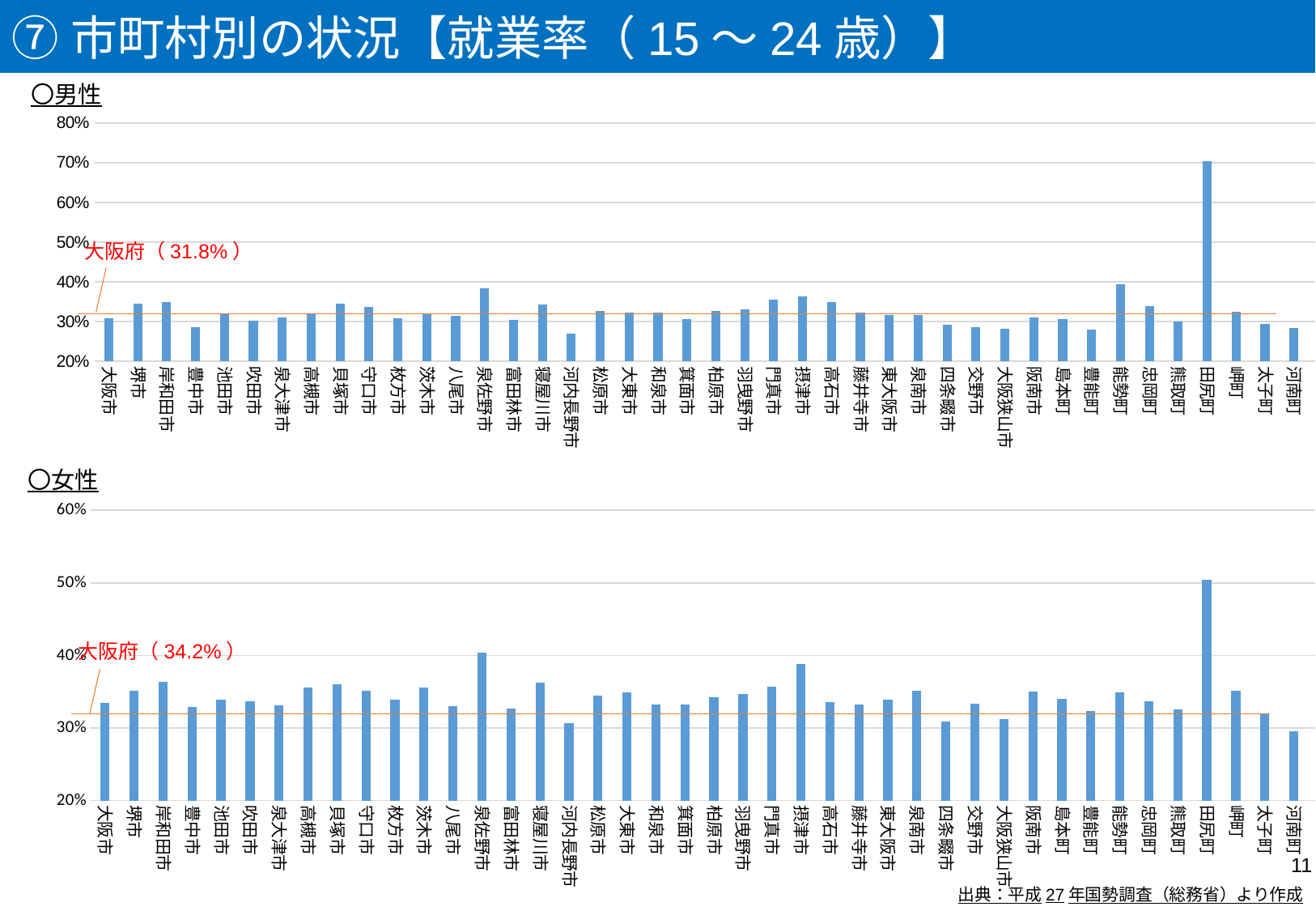

⑦市町村別の状況【就業率（15～24歳）】
〇男性

### Chart

| Category | 大阪市 |
|---|---|
| 大阪市 | 0.3078726188278171 |
| 堺市 | 0.34487970465075946 |
| 岸和田市 | 0.3501758282435684 |
| 豊中市 | 0.28663647248685514 |
| 池田市 | 0.3211519029976423 |
| 吹田市 | 0.3018186998432974 |
| 泉大津市 | 0.30980205103744335 |
| 高槻市 | 0.3216520650813517 |
| 貝塚市 | 0.34425176621708414 |
| 守口市 | 0.33657498860355567 |
| 枚方市 | 0.30881765528260435 |
| 茨木市 | 0.3200193490429134 |
| 八尾市 | 0.3135189727312076 |
| 泉佐野市 | 0.3840956340956341 |
| 富田林市 | 0.30524260177257023 |
| 寝屋川市 | 0.34367094537618287 |
| 河内長野市 | 0.2704341024638248 |
| 松原市 | 0.3269288501951366 |
| 大東市 | 0.32358995471387403 |
| 和泉市 | 0.32184655396618983 |
| 箕面市 | 0.3064280980781975 |
| 柏原市 | 0.32730825598436736 |
| 羽曳野市 | 0.3307165525304827 |
| 門真市 | 0.3544619218190313 |
| 摂津市 | 0.3635341726618705 |
| 高石市 | 0.34929866575436197 |
| 藤井寺市 | 0.322954822954823 |
| 東大阪市 | 0.31575809516712 |
| 泉南市 | 0.3160515524311658 |
| 四条畷市 | 0.2918814432989691 |
| 交野市 | 0.28523570232112944 |
| 大阪狭山市 | 0.282435129740519 |
| 阪南市 | 0.31127712557808607 |
| 島本町 | 0.3068362480127186 |
| 豊能町 | 0.2801461632155907 |
| 能勢町 | 0.3930885529157667 |
| 忠岡町 | 0.3384615384615385 |
| 熊取町 | 0.3005819924683328 |
| 田尻町 | 0.7041884816753927 |
| 岬町 | 0.3243647234678625 |
| 太子町 | 0.294250281848929 |
| 河南町 | 0.284377923292797 |
| 千早赤阪村 | 0.3177083333333333 |
大阪府（31.8%）
〇女性

### Chart

| Category | 大阪市 |
|---|---|
| 大阪市 | 0.3350644894649012 |
| 堺市 | 0.3516249334043687 |
| 岸和田市 | 0.3632827693504473 |
| 豊中市 | 0.32868450810403316 |
| 池田市 | 0.33861423935865625 |
| 吹田市 | 0.336605462590916 |
| 泉大津市 | 0.33158396946564883 |
| 高槻市 | 0.3556280587275693 |
| 貝塚市 | 0.3600867678958785 |
| 守口市 | 0.3516009852216749 |
| 枚方市 | 0.3387900703674746 |
| 茨木市 | 0.355961580125659 |
| 八尾市 | 0.3305277525022748 |
| 泉佐野市 | 0.4043112513144059 |
| 富田林市 | 0.32714450201496836 |
| 寝屋川市 | 0.3628938156359393 |
| 河内長野市 | 0.3070594987564569 |
| 松原市 | 0.344636251541307 |
| 大東市 | 0.34894212818917236 |
| 和泉市 | 0.3317916750452443 |
| 箕面市 | 0.33203429462197975 |
| 柏原市 | 0.34189220448762436 |
| 羽曳野市 | 0.3470402918255679 |
| 門真市 | 0.3567082933077169 |
| 摂津市 | 0.38761744158034206 |
| 高石市 | 0.33526430123099205 |
| 藤井寺市 | 0.3323615160349854 |
| 東大阪市 | 0.3390891089108911 |
| 泉南市 | 0.3509933774834437 |
| 四条畷市 | 0.30846985012199374 |
| 交野市 | 0.3338139870223504 |
| 大阪狭山市 | 0.3125 |
| 阪南市 | 0.35067365269461076 |
| 島本町 | 0.33982852689010135 |
| 豊能町 | 0.32324455205811137 |
| 能勢町 | 0.34917355371900827 |
| 忠岡町 | 0.336866902237927 |
| 熊取町 | 0.32580510246758676 |
| 田尻町 | 0.5042553191489362 |
| 岬町 | 0.35135135135135137 |
| 太子町 | 0.3188976377952756 |
| 河南町 | 0.29519918283963226 |
| 千早赤阪村 | 0.3383084577114428 |
大阪府（34.2%）
11
出典：平成27年国勢調査（総務省）より作成